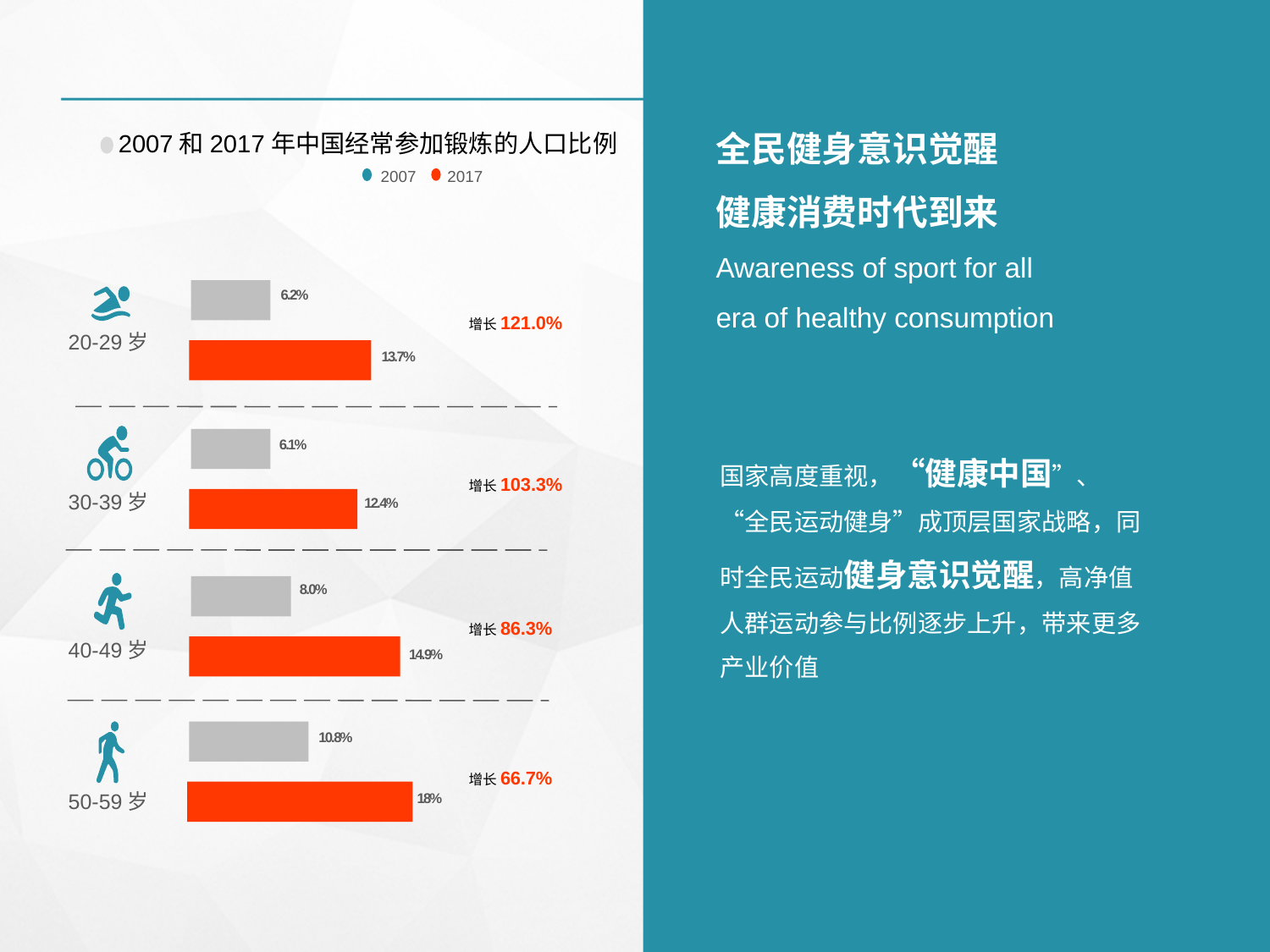

全民健身意识觉醒
健康消费时代到来
Awareness of sport for all
era of healthy consumption

2007和2017年中国经常参加锻炼的人口比例

2007       2017

6.2%

增长121.0%

20-29岁

13.7%

国家高度重视，“健康中国”、“全民运动健身”成顶层国家战略，同时全民运动健身意识觉醒，高净值人群运动参与比例逐步上升，带来更多产业价值

6.1%

增长103.3%

30-39岁
12.4%

8.0%

增长86.3%
40-49岁

14.9%

10.8%
增长66.7%
50-59岁

18%